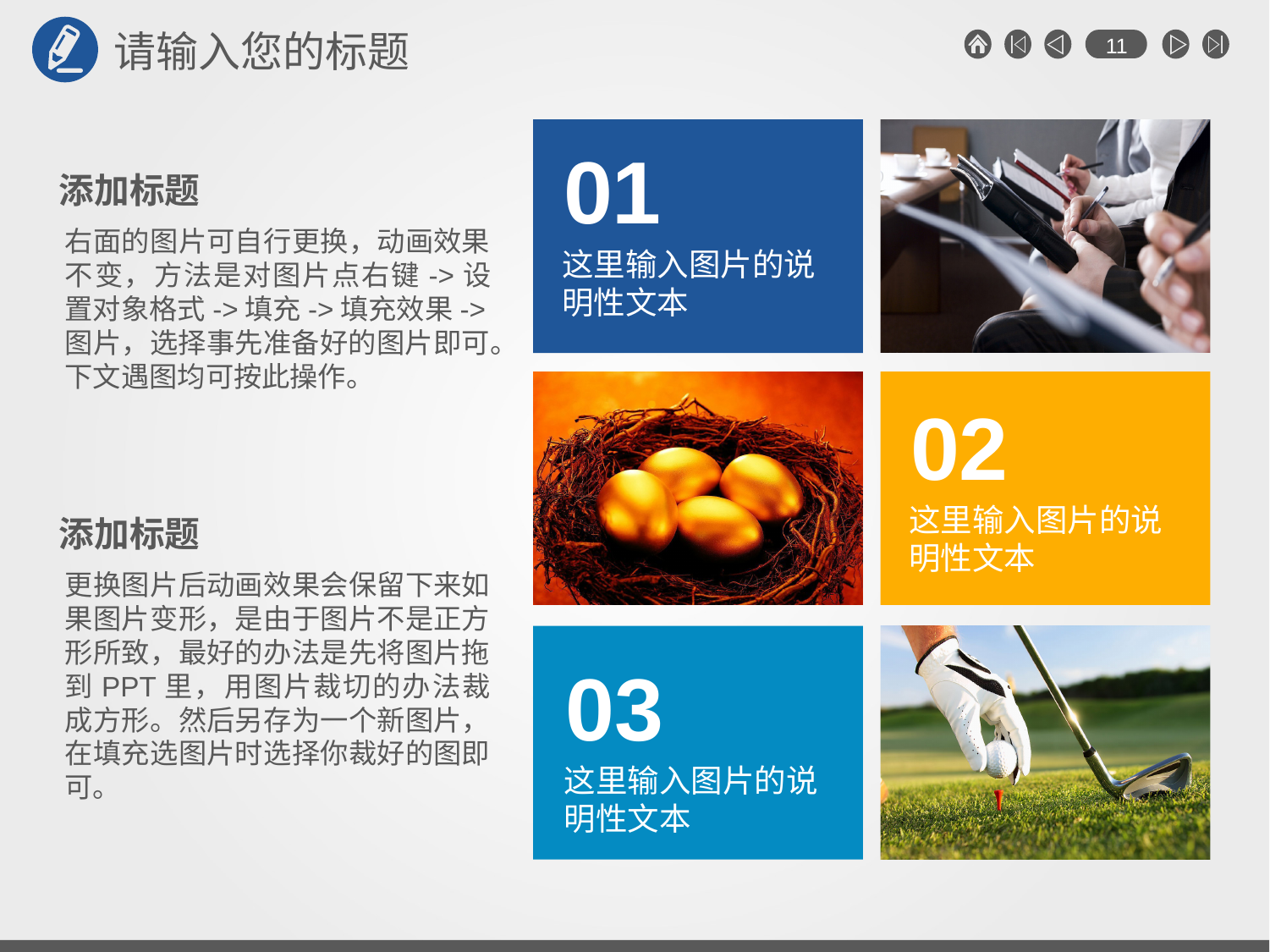

请输入您的标题

01
添加标题
右面的图片可自行更换，动画效果不变，方法是对图片点右键->设置对象格式->填充->填充效果->图片，选择事先准备好的图片即可。下文遇图均可按此操作。
这里输入图片的说明性文本

02
这里输入图片的说明性文本
添加标题
更换图片后动画效果会保留下来如果图片变形，是由于图片不是正方形所致，最好的办法是先将图片拖到PPT里，用图片裁切的办法裁成方形。然后另存为一个新图片，在填充选图片时选择你裁好的图即可。

03
这里输入图片的说明性文本